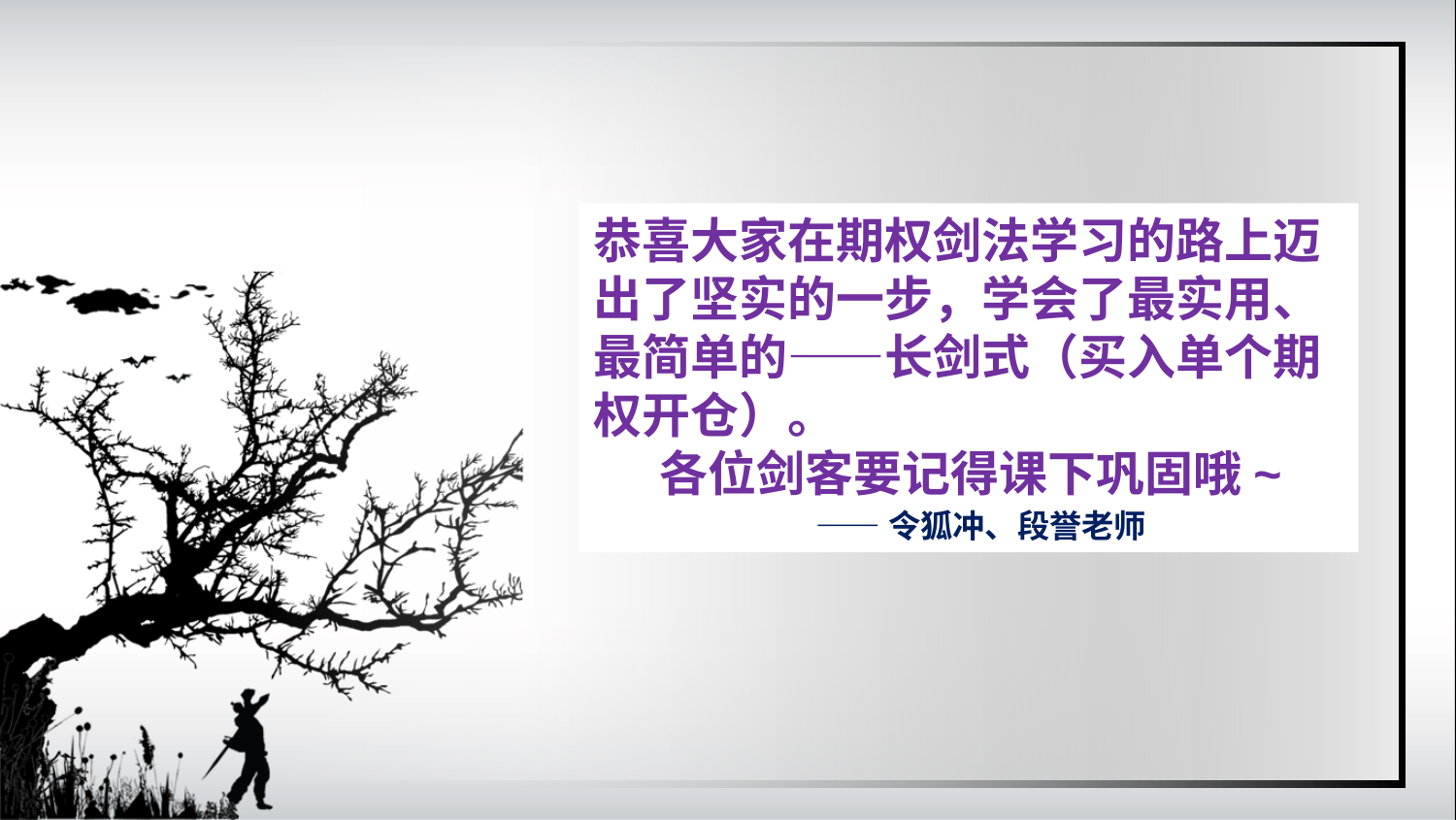

恭喜大家在期权剑法学习的路上迈出了坚实的一步，学会了最实用、最简单的——长剑式（买入单个期权开仓）。
     各位剑客要记得课下巩固哦~
                           ——令狐冲、段誉老师